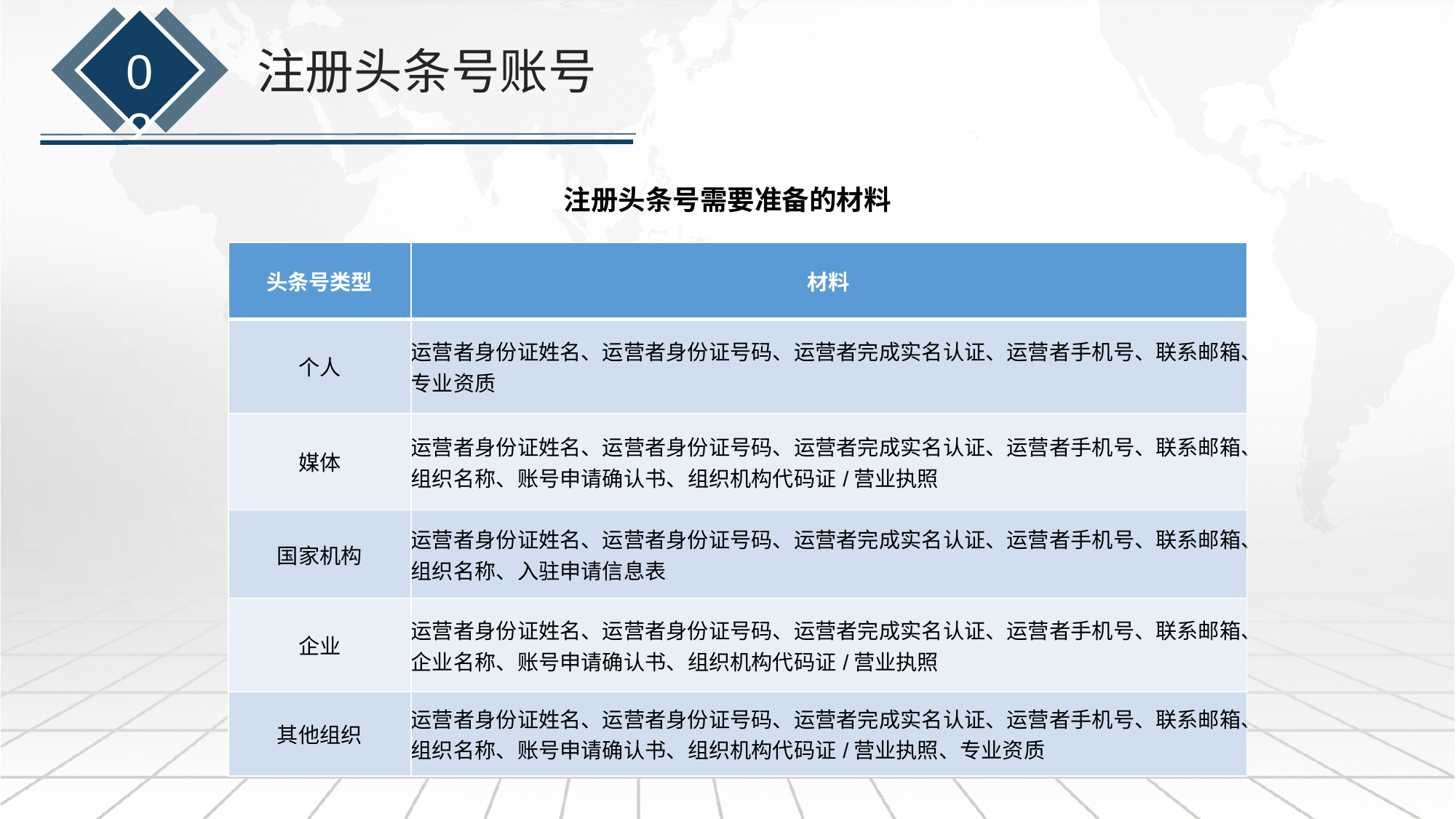

02
注册头条号账号
注册头条号需要准备的材料
| 头条号类型 | 材料 |
| --- | --- |
| 个人 | 运营者身份证姓名、运营者身份证号码、运营者完成实名认证、运营者手机号、联系邮箱、专业资质 |
| 媒体 | 运营者身份证姓名、运营者身份证号码、运营者完成实名认证、运营者手机号、联系邮箱、组织名称、账号申请确认书、组织机构代码证/营业执照 |
| 国家机构 | 运营者身份证姓名、运营者身份证号码、运营者完成实名认证、运营者手机号、联系邮箱、组织名称、入驻申请信息表 |
| 企业 | 运营者身份证姓名、运营者身份证号码、运营者完成实名认证、运营者手机号、联系邮箱、企业名称、账号申请确认书、组织机构代码证/营业执照 |
| 其他组织 | 运营者身份证姓名、运营者身份证号码、运营者完成实名认证、运营者手机号、联系邮箱、组织名称、账号申请确认书、组织机构代码证/营业执照、专业资质 |